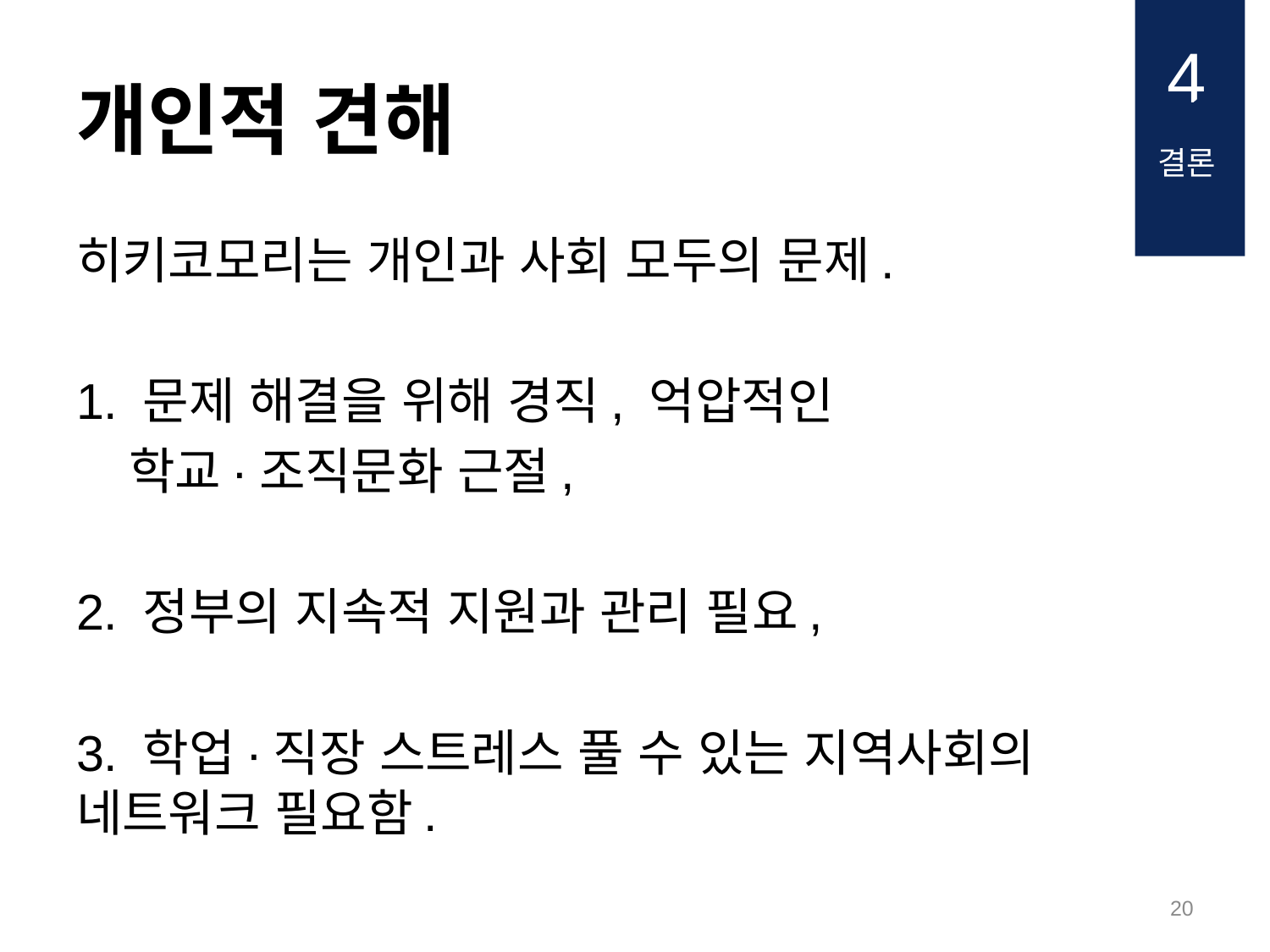

4

# 개인적 견해
결론
히키코모리는 개인과 사회 모두의 문제.

1. 문제 해결을 위해 경직, 억압적인
   학교·조직문화 근절,

2. 정부의 지속적 지원과 관리 필요,

3. 학업·직장 스트레스 풀 수 있는 지역사회의     네트워크 필요함.

20